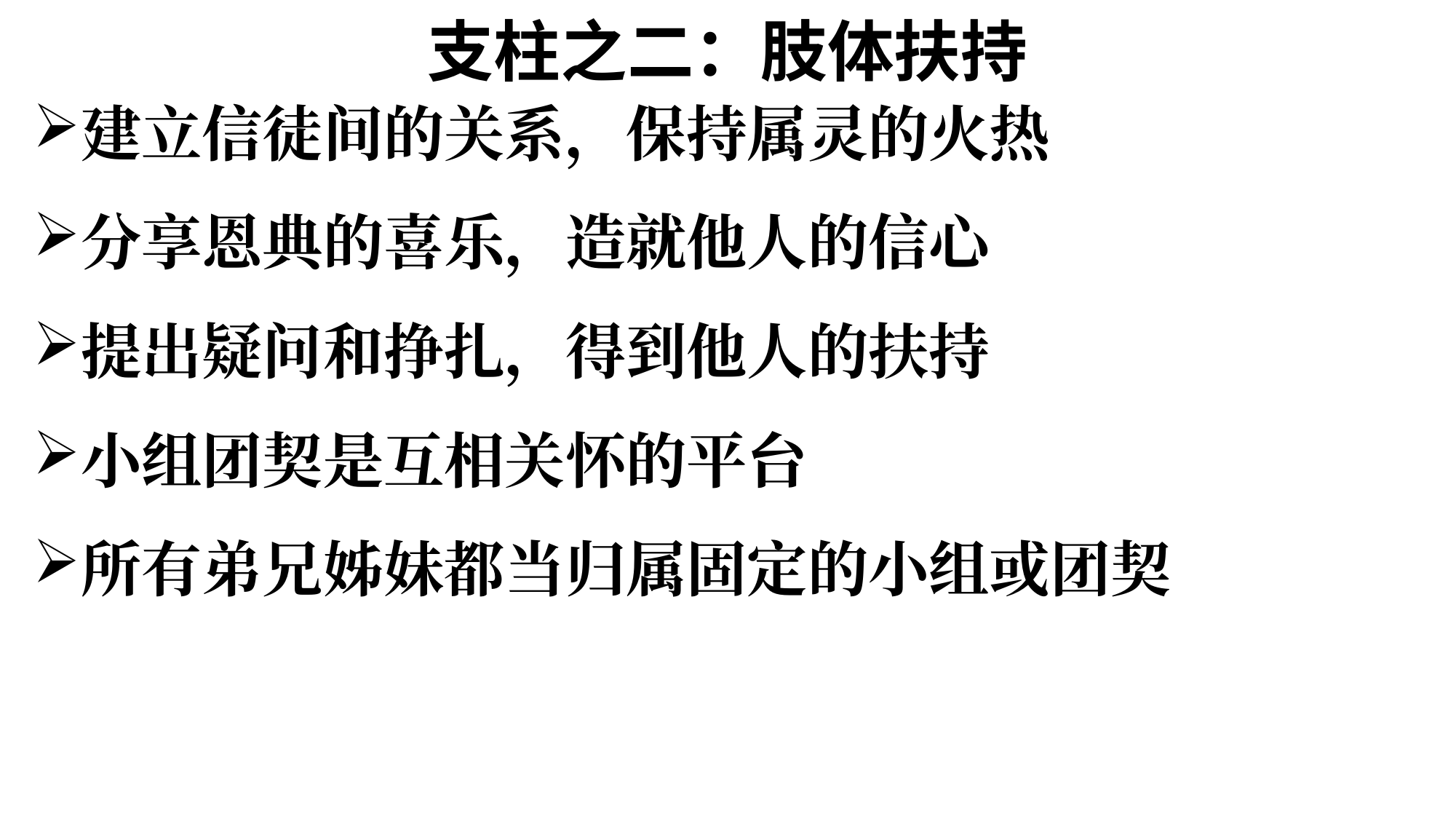

# 支柱之二：肢体扶持
建立信徒间的关系，保持属灵的火热

分享恩典的喜乐，造就他人的信心

提出疑问和挣扎，得到他人的扶持

小组团契是互相关怀的平台

所有弟兄姊妹都当归属固定的小组或团契